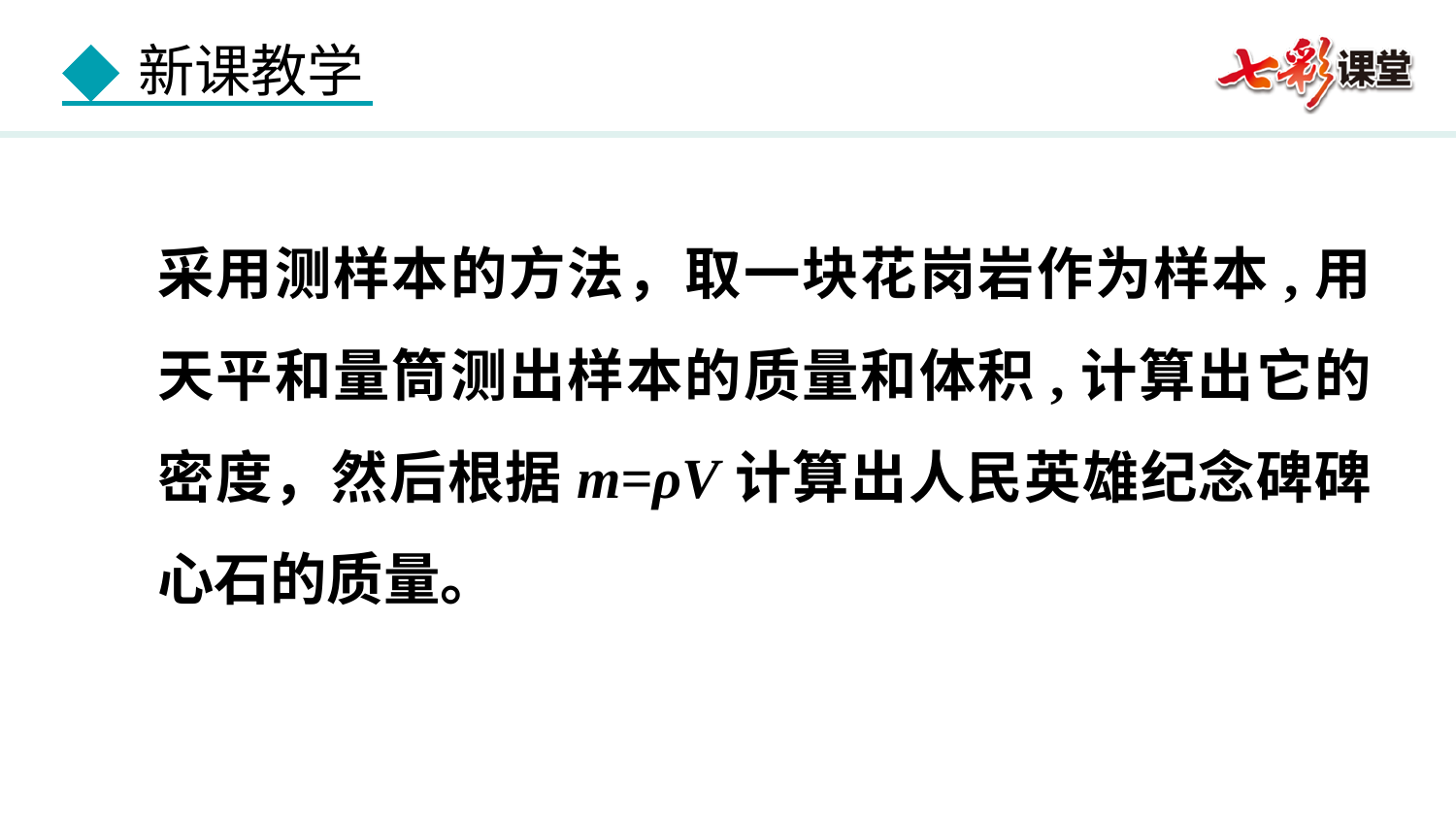

采用测样本的方法，取一块花岗岩作为样本,用天平和量筒测出样本的质量和体积,计算出它的密度，然后根据m=ρV计算出人民英雄纪念碑碑心石的质量。